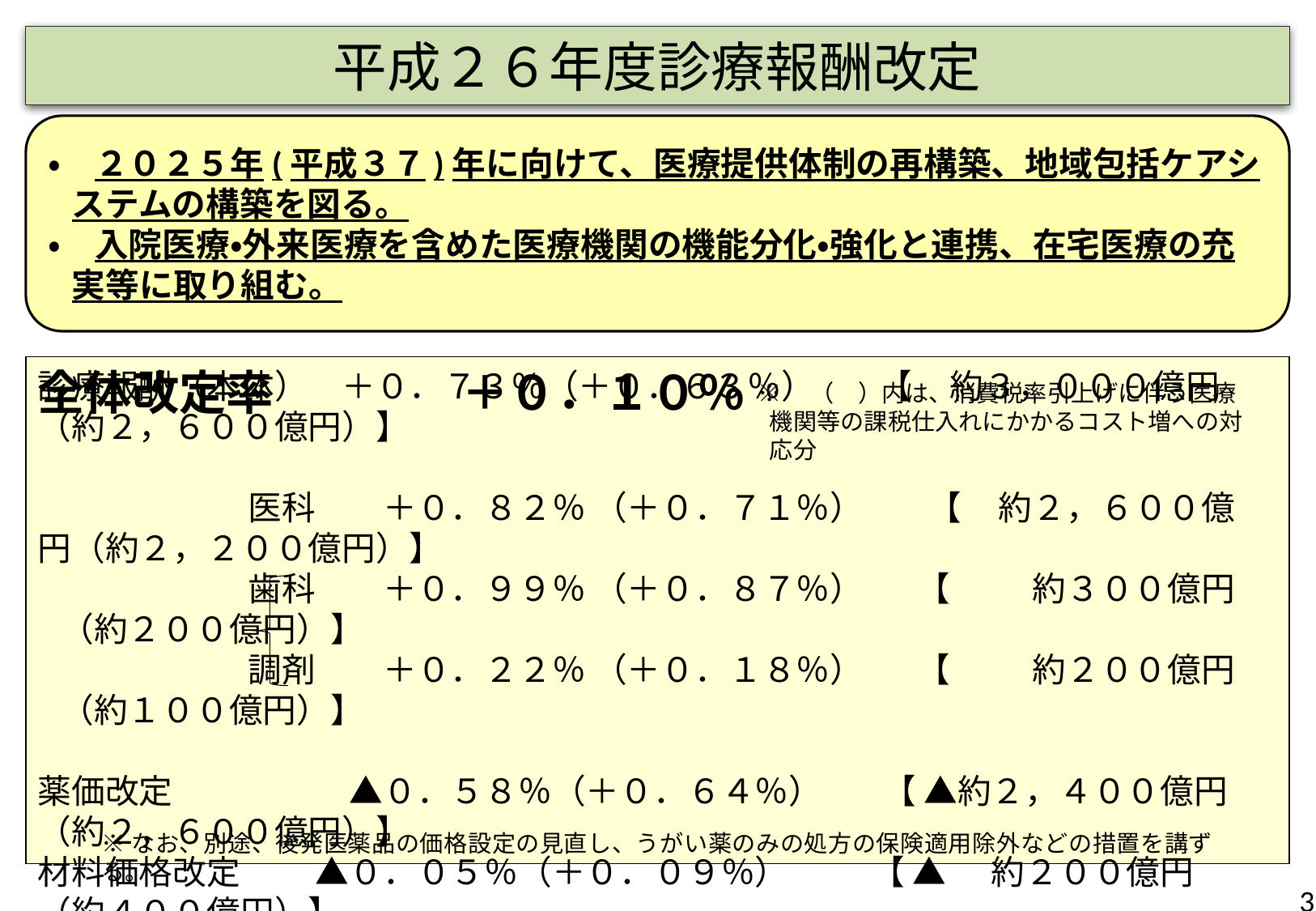

# 平成２６年度診療報酬改定
・　２０２５年(平成３７)年に向けて、医療提供体制の再構築、地域包括ケアシステムの構築を図る。
・　入院医療・外来医療を含めた医療機関の機能分化・強化と連携、在宅医療の充実等に取り組む。
全体改定率　　　　＋０．１０％

診療報酬（本体）　＋０．７３％（＋０．６３％） 　   【     約３，０００億円（約２，６００億円）】

　　　　　　 医科　　＋０．８２％ （＋０．７１％） 　   【     約２，６００億円（約２，２００億円）】
　　 　　　　歯科　　＋０．９９％ （＋０．８７％）       【           約３００億円      （約２００億円）】
　　 　　　　調剤　　＋０．２２％ （＋０．１８％）       【           約２００億円      （約１００億円）】

薬価改定　　　　 　▲０．５８％（＋０．６４％）        【 ▲約２，４００億円（約２，６００億円）】
材料価格改定　 　▲０．０５％（＋０．０９％）　　  【 ▲      約２００億円      （約４００億円）】

※　（　）内は、消費税率引上げに伴う医療機関等の課税仕入れにかかるコスト増への対応分
※なお、別途、後発医薬品の価格設定の見直し、うがい薬のみの処方の保険適用除外などの措置を講ずる。
3